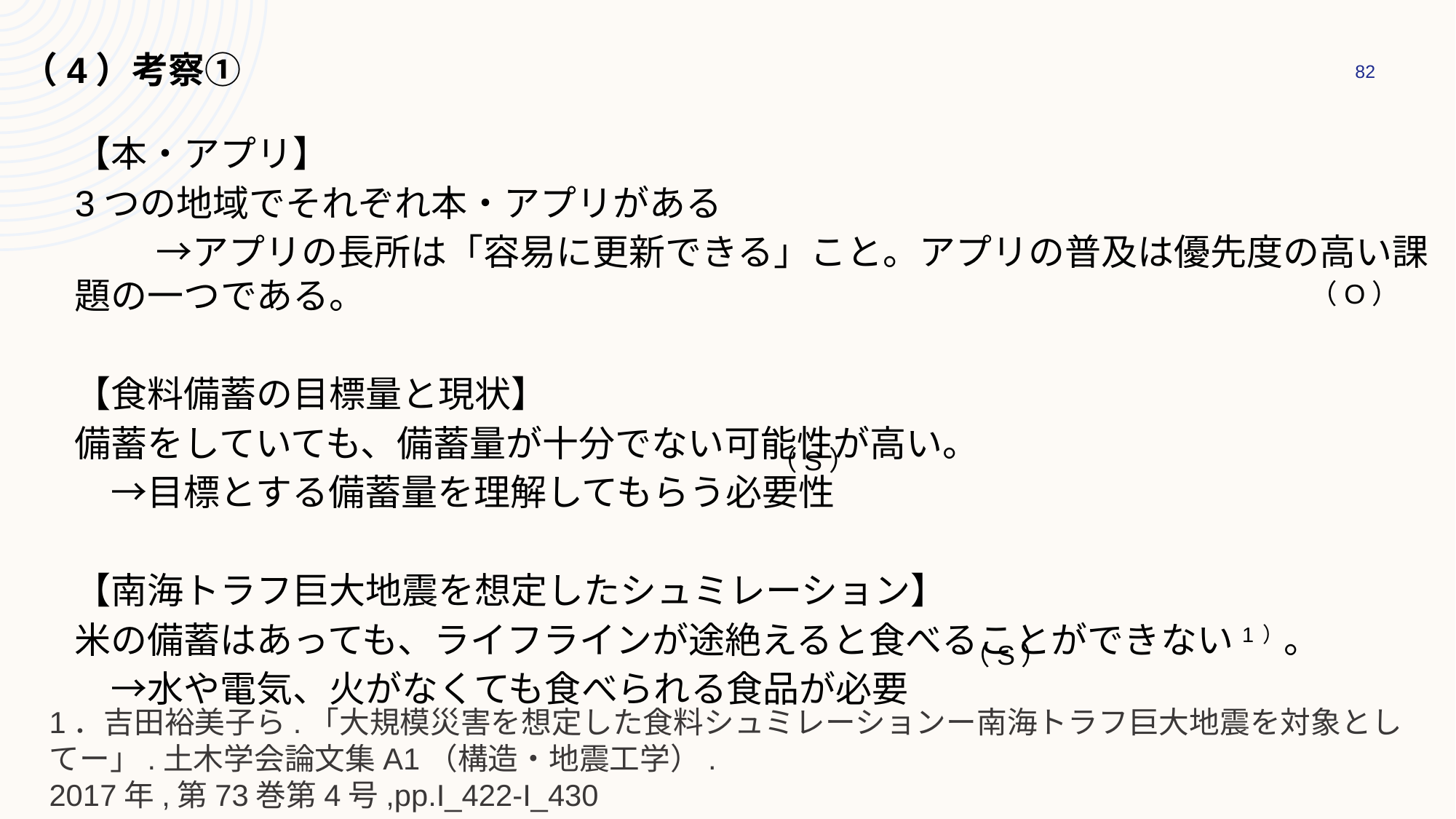

# （4）考察①
82

【本・アプリ】
3つの地域でそれぞれ本・アプリがある
　　 →アプリの長所は「容易に更新できる」こと。アプリの普及は優先度の高い課題の一つである。

【食料備蓄の目標量と現状】
備蓄をしていても、備蓄量が十分でない可能性が高い。
　→目標とする備蓄量を理解してもらう必要性

【南海トラフ巨大地震を想定したシュミレーション】
米の備蓄はあっても、ライフラインが途絶えると食べることができない1）。
　→水や電気、火がなくても食べられる食品が必要
（O）
（S）
（S）
1．吉田裕美子ら.「大規模災害を想定した食料シュミレーションー南海トラフ巨大地震を対象としてー」.土木学会論文集A1（構造・地震工学）.
2017年,第73巻第4号,pp.I_422-I_430